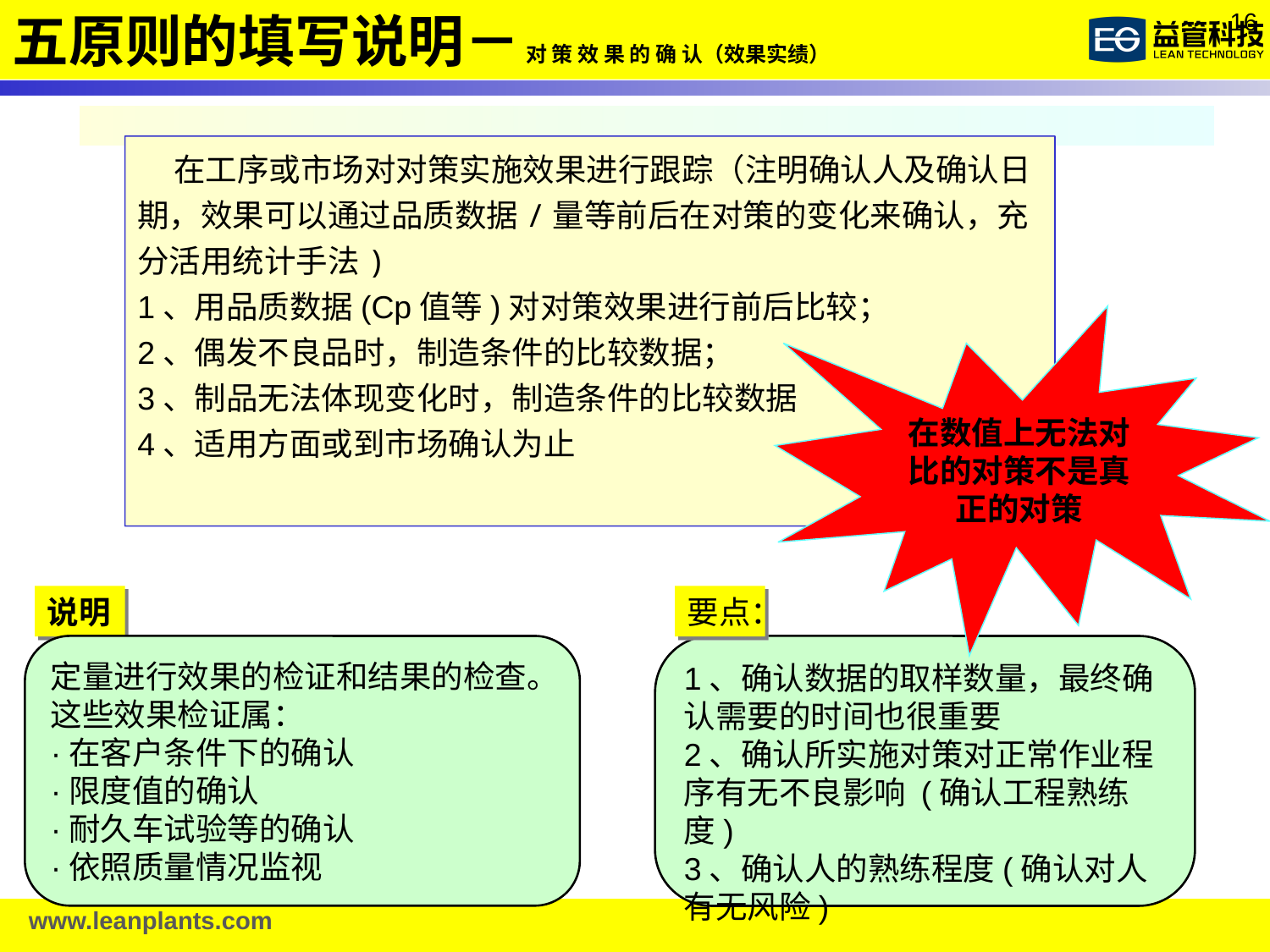

五原则的填写说明－ 对 策 效 果 的 确 认（效果实绩）
16

    在工序或市场对对策实施效果进行跟踪（注明确认人及确认日期，效果可以通过品质数据/量等前后在对策的变化来确认，充分活用统计手法)
1、用品质数据(Cp值等)对对策效果进行前后比较；
2、偶发不良品时，制造条件的比较数据；
3、制品无法体现变化时，制造条件的比较数据
4、适用方面或到市场确认为止
在数值上无法对比的对策不是真正的对策
说明
要点：
定量进行效果的检证和结果的检查。
这些效果检证属：
·在客户条件下的确认
·限度值的确认
·耐久车试验等的确认
·依照质量情况监视
1、确认数据的取样数量，最终确认需要的时间也很重要
2、确认所实施对策对正常作业程序有无不良影响 (确认工程熟练度)
3、确认人的熟练程度(确认对人有无风险)